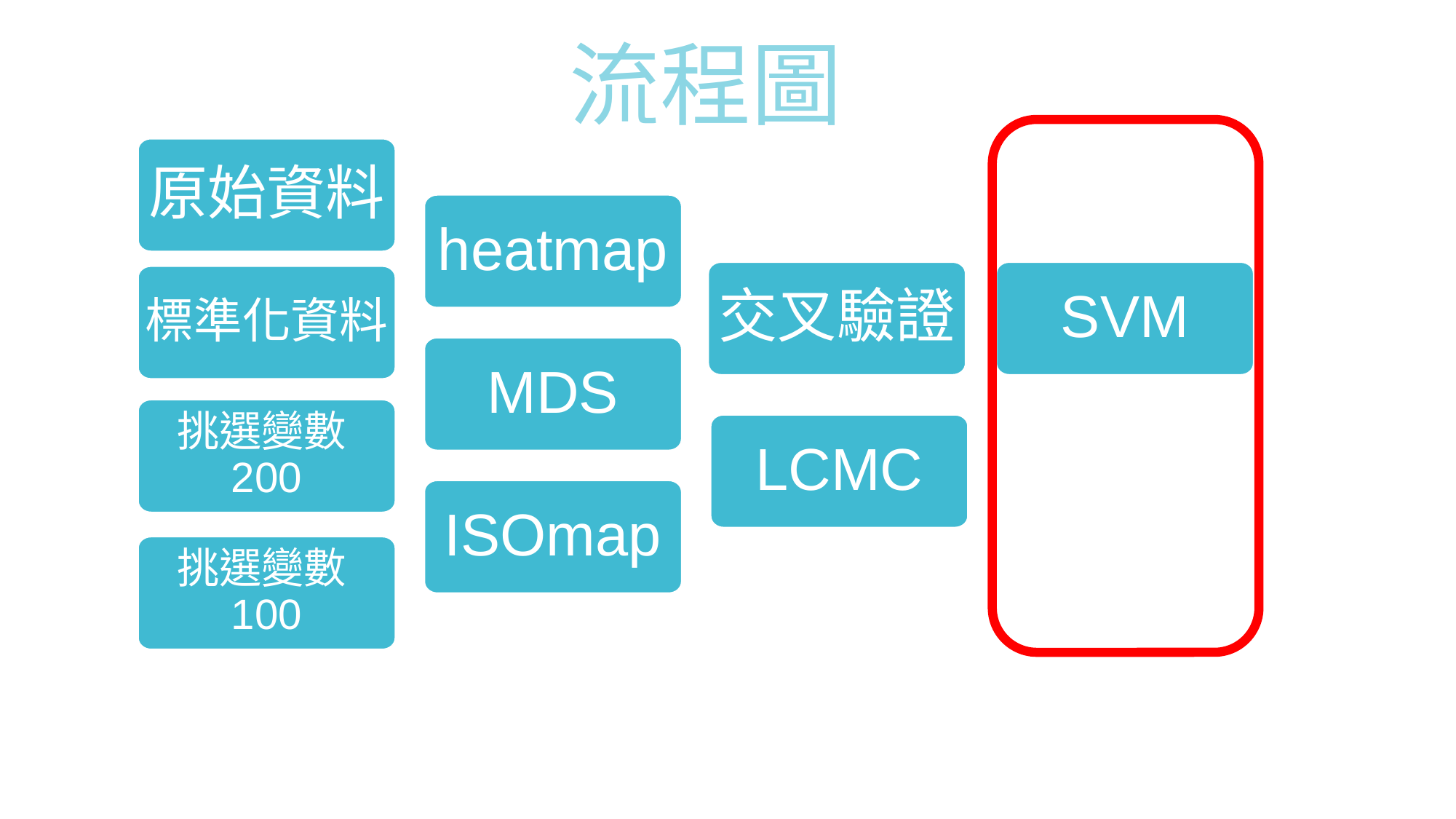

流程圖

原始資料
heatmap
交叉驗證
SVM
標準化資料
挑選變數200
ISOmap
挑選變數100
MDS
LCMC